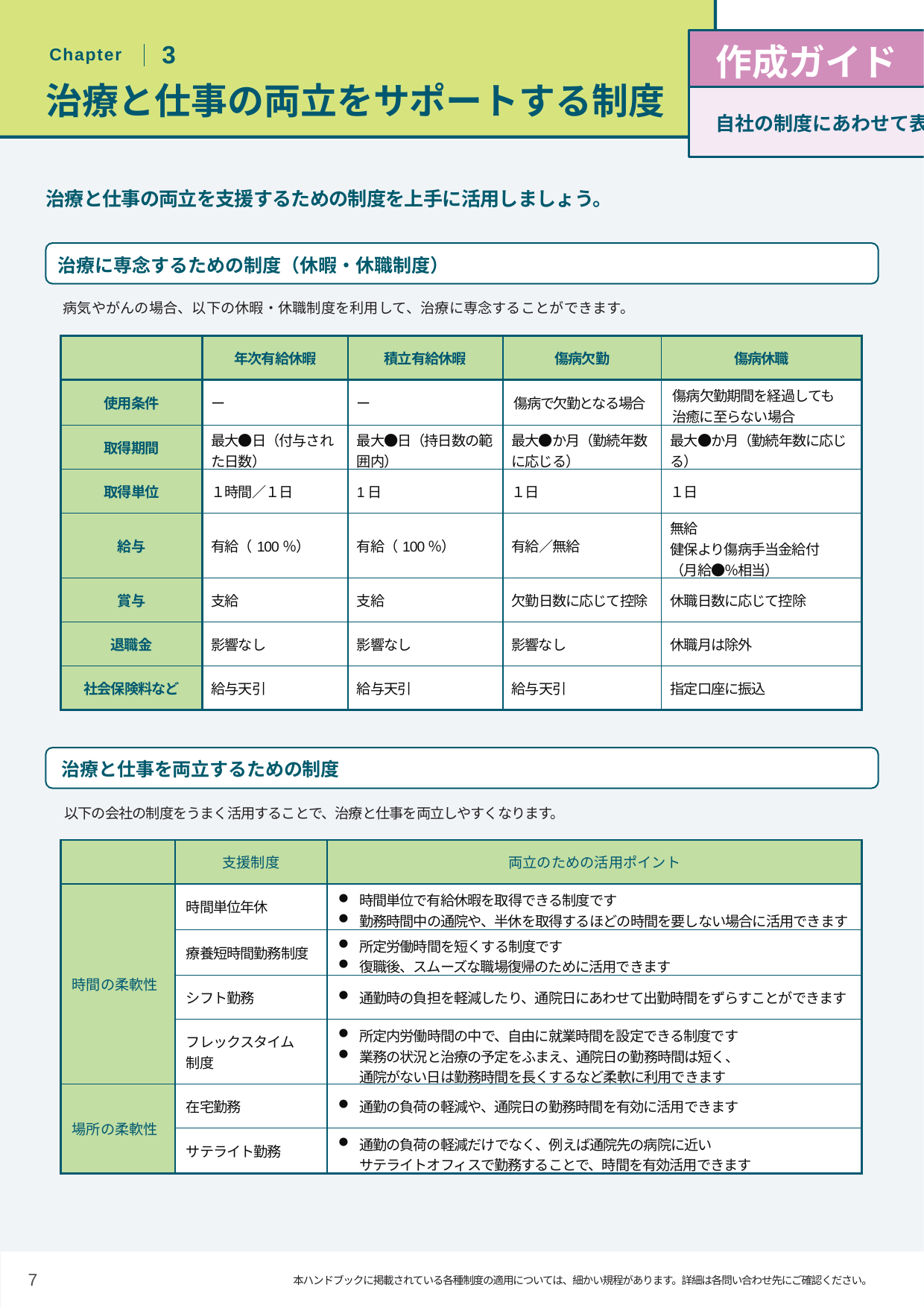

作成ガイド
この部分は完成後削除してください
自社の制度にあわせて表をカスタマイズできます

治療に専念するための制度（休暇・休職制度）
病気やがんの場合、以下の休暇・休職制度を利用して、治療に専念することができます。
|  | 年次有給休暇 | 積立有給休暇 | 傷病欠勤 | 傷病休職 |
| --- | --- | --- | --- | --- |
| 使用条件 | ー | ー | 傷病で欠勤となる場合 | 傷病欠勤期間を経過しても 治癒に至らない場合 |
| 取得期間 | 最大●日（付与された日数） | 最大●日（持日数の範囲内） | 最大●か月（勤続年数に応じる） | 最大●か月（勤続年数に応じる） |
| 取得単位 | １時間／１日 | 1日 | １日 | １日 |
| 給与 | 有給（100％） | 有給（100％） | 有給／無給 | 無給 健保より傷病手当金給付 （月給●％相当） |
| 賞与 | 支給 | 支給 | 欠勤日数に応じて控除 | 休職日数に応じて控除 |
| 退職金 | 影響なし | 影響なし | 影響なし | 休職月は除外 |
| 社会保険料など | 給与天引 | 給与天引 | 給与天引 | 指定口座に振込 |

治療と仕事を両立するための制度
以下の会社の制度をうまく活用することで、治療と仕事を両立しやすくなります。
|  | 支援制度 | 両立のための活用ポイント |
| --- | --- | --- |
| 時間の柔軟性 | 時間単位年休 | 時間単位で有給休暇を取得できる制度です 勤務時間中の通院や、半休を取得するほどの時間を要しない場合に活用できます |
|  | 療養短時間勤務制度 | 所定労働時間を短くする制度です 復職後、スムーズな職場復帰のために活用できます |
|  | シフト勤務 | 通勤時の負担を軽減したり、通院日にあわせて出勤時間をずらすことができます |
|  | フレックスタイム 制度 | 所定内労働時間の中で、自由に就業時間を設定できる制度です 業務の状況と治療の予定をふまえ、通院日の勤務時間は短く、 通院がない日は勤務時間を長くするなど柔軟に利用できます |
| 場所の柔軟性 | 在宅勤務 | 通勤の負荷の軽減や、通院日の勤務時間を有効に活用できます |
|  | サテライト勤務 | 通勤の負荷の軽減だけでなく、例えば通院先の病院に近い サテライトオフィスで勤務することで、時間を有効活用できます |
7